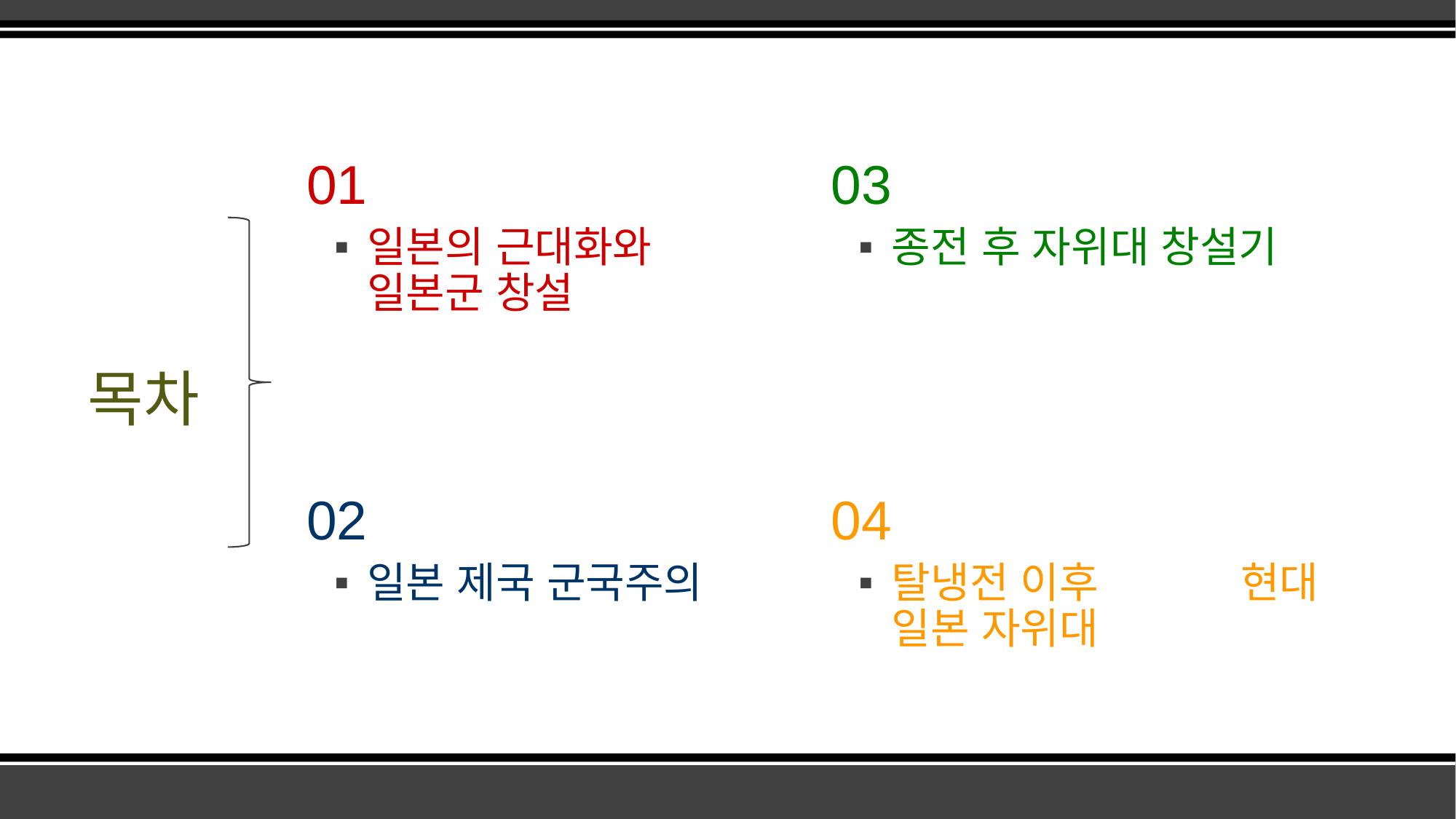

01
 03

종전 후 자위대 창설기
일본의 근대화와 일본군 창설
# 목차
 02
 04
일본 제국 군국주의
탈냉전 이후            현대 일본 자위대